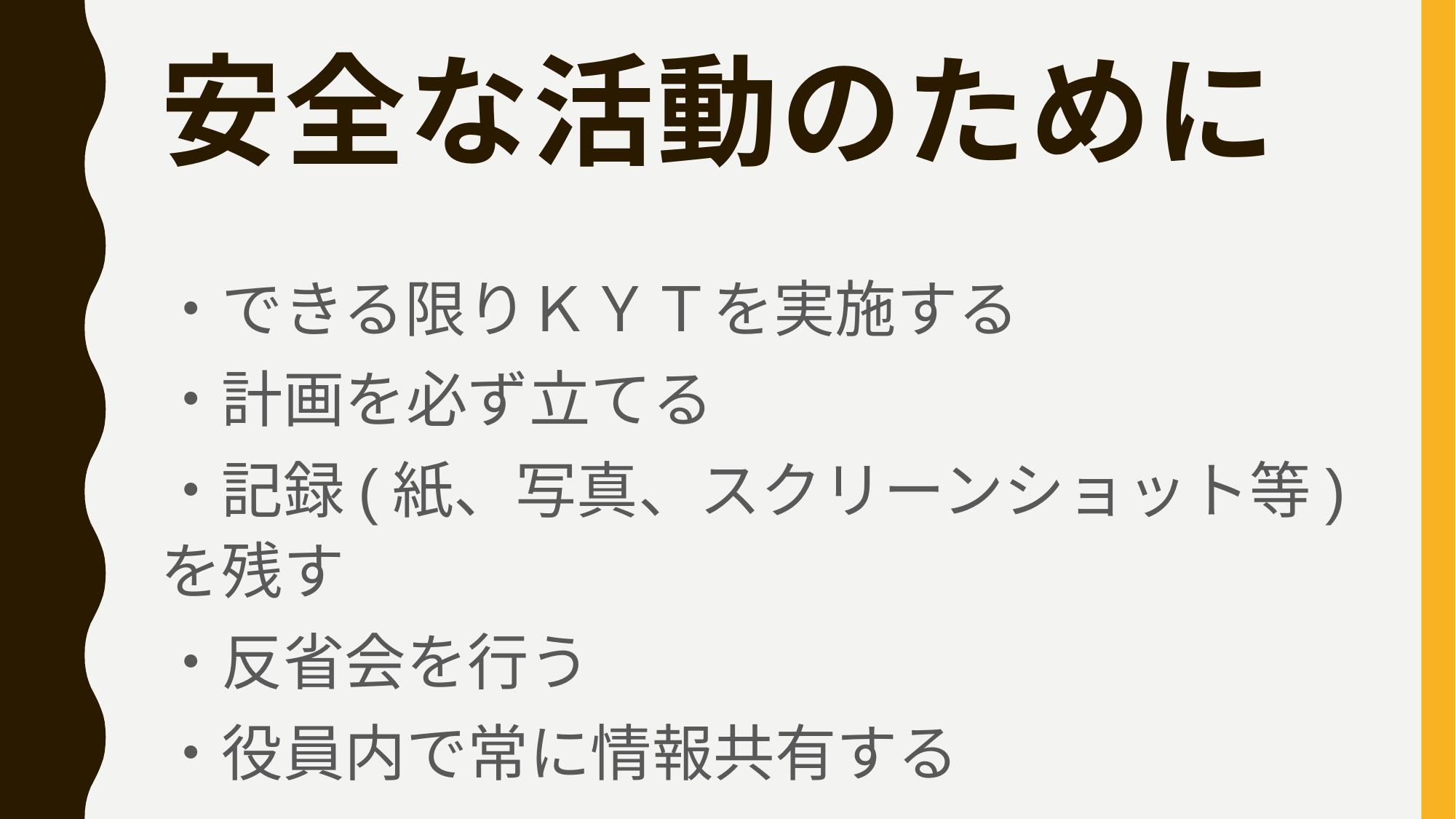

# 安全な活動のために
・できる限りＫＹＴを実施する
・計画を必ず立てる
・記録(紙、写真、スクリーンショット等)を残す
・反省会を行う
・役員内で常に情報共有する